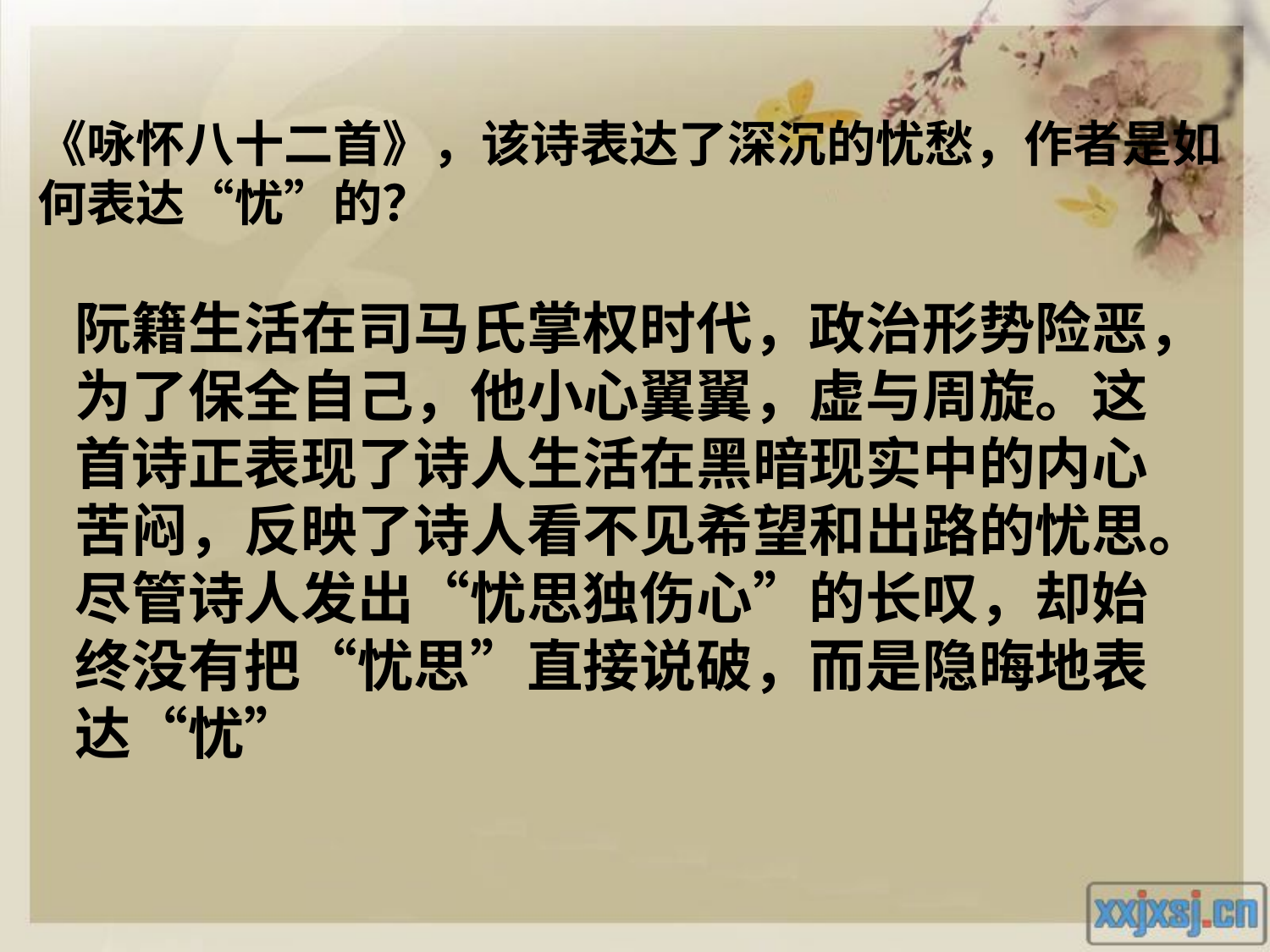

《咏怀八十二首》，该诗表达了深沉的忧愁，作者是如何表达“忧”的？
阮籍生活在司马氏掌权时代，政治形势险恶，为了保全自己，他小心翼翼，虚与周旋。这首诗正表现了诗人生活在黑暗现实中的内心苦闷，反映了诗人看不见希望和出路的忧思。尽管诗人发出“忧思独伤心”的长叹，却始终没有把“忧思”直接说破，而是隐晦地表达“忧”